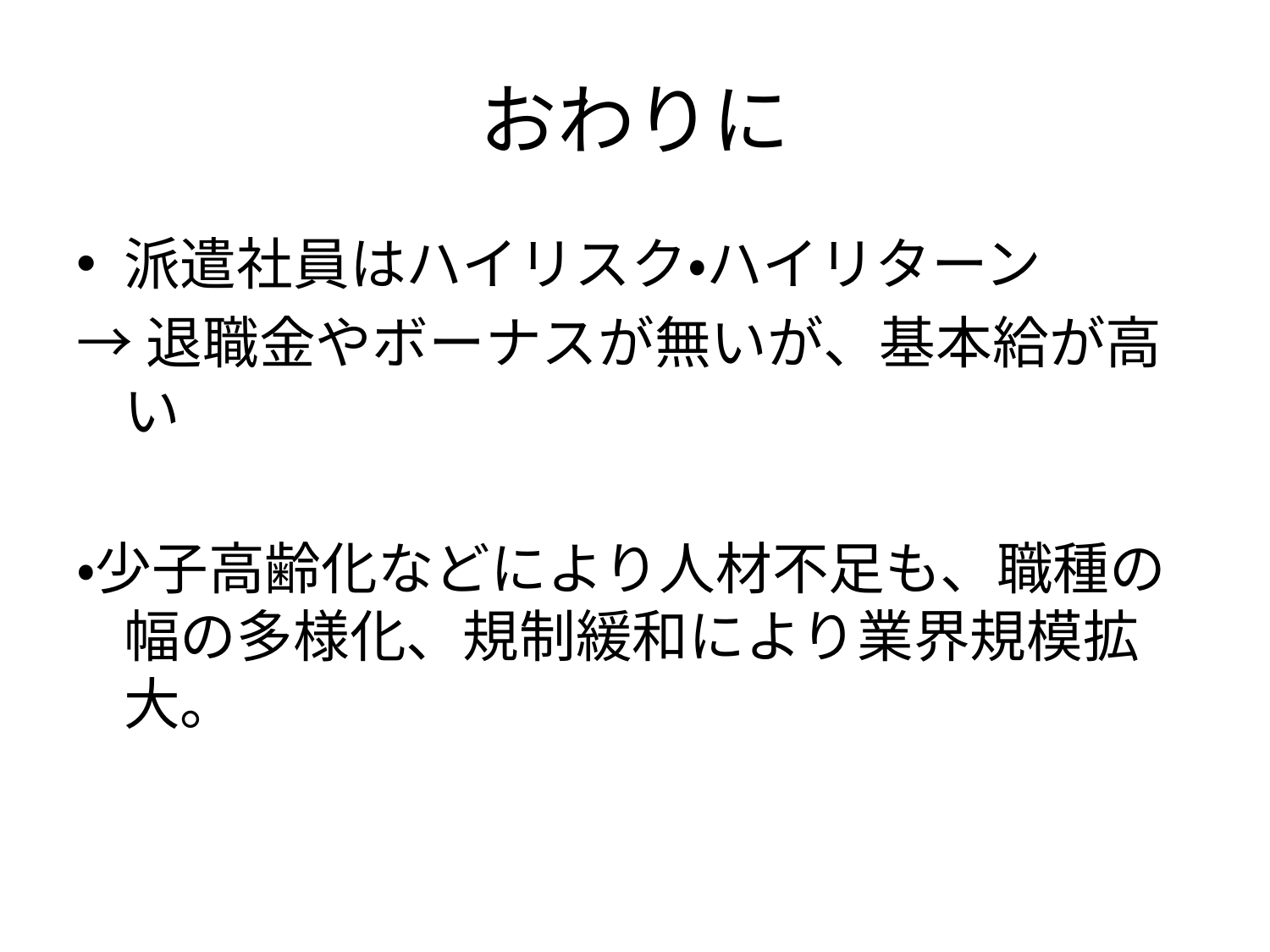

# おわりに
派遣社員はハイリスク・ハイリターン
→退職金やボーナスが無いが、基本給が高い

・少子高齢化などにより人材不足も、職種の幅の多様化、規制緩和により業界規模拡大。